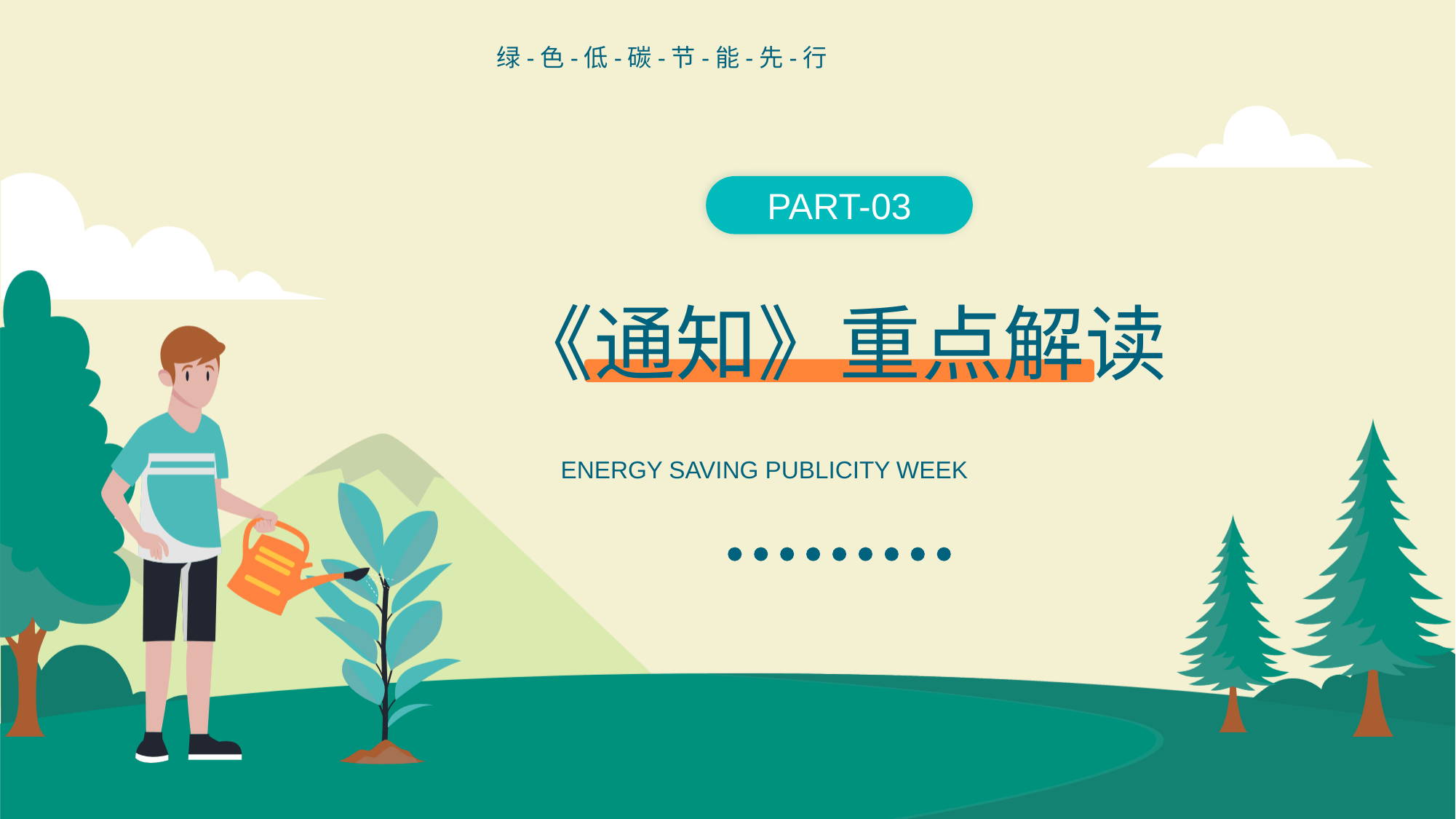

绿-色-低-碳-节-能-先-行
PART-03
《通知》重点解读

ENERGY SAVING PUBLICITY WEEK